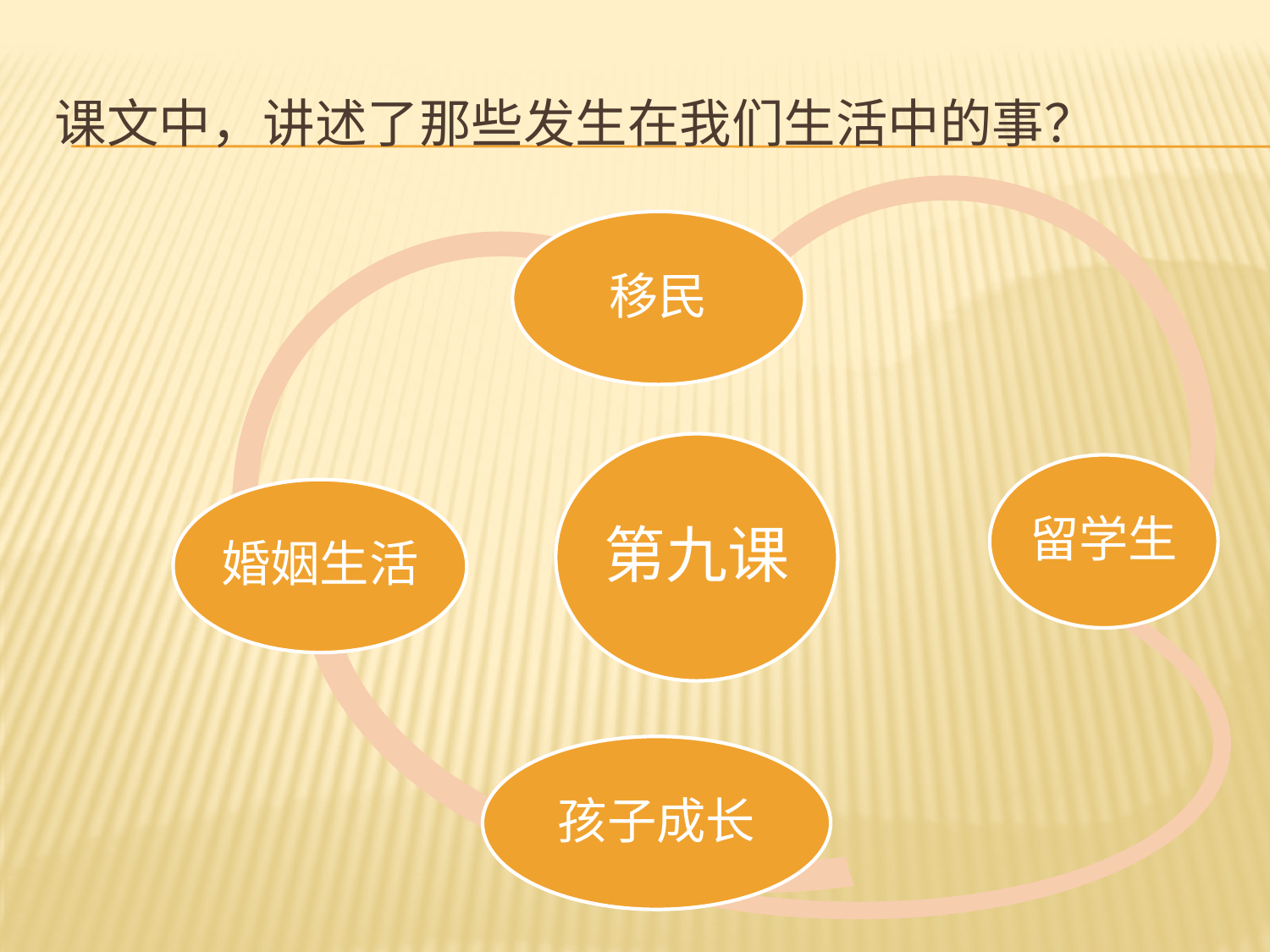

# 课文中，讲述了那些发生在我们生活中的事？
第九课
移民
留学生
孩子成长
婚姻生活